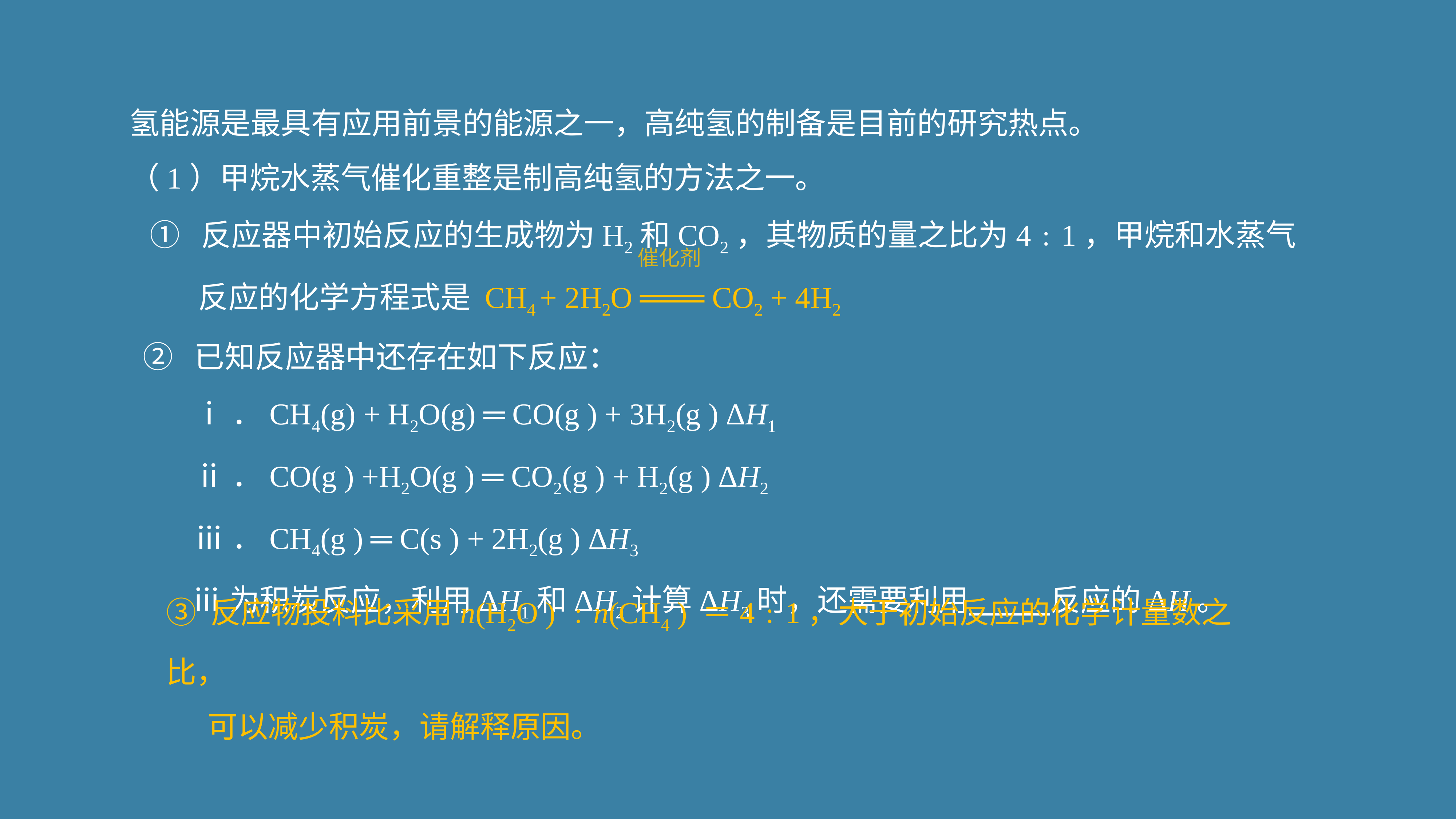

氢能源是最具有应用前景的能源之一，高纯氢的制备是目前的研究热点。
（1）甲烷水蒸气催化重整是制高纯氢的方法之一。
   ①  反应器中初始反应的生成物为H2和CO2，其物质的量之比为4﹕1，甲烷和水蒸气
         反应的化学方程式是 CH4 + 2H2O ═══ CO2 + 4H2
  ②  已知反应器中还存在如下反应：
        ⅰ．CH4(g) + H2O(g) ═ CO(g ) + 3H2(g ) ΔH1
        ⅱ．CO(g ) +H2O(g ) ═ CO2(g ) + H2(g ) ΔH2
        ⅲ．CH4(g ) ═ C(s ) + 2H2(g ) ΔH3
        ⅲ为积炭反应，利用ΔH1和ΔH2计算ΔH3时，还需要利用　   　反应的ΔH。

催化剂
③ 反应物投料比采用n(H2O ) ﹕n(CH4 ) ＝4﹕1，大于初始反应的化学计量数之比，
     可以减少积炭，请解释原因。